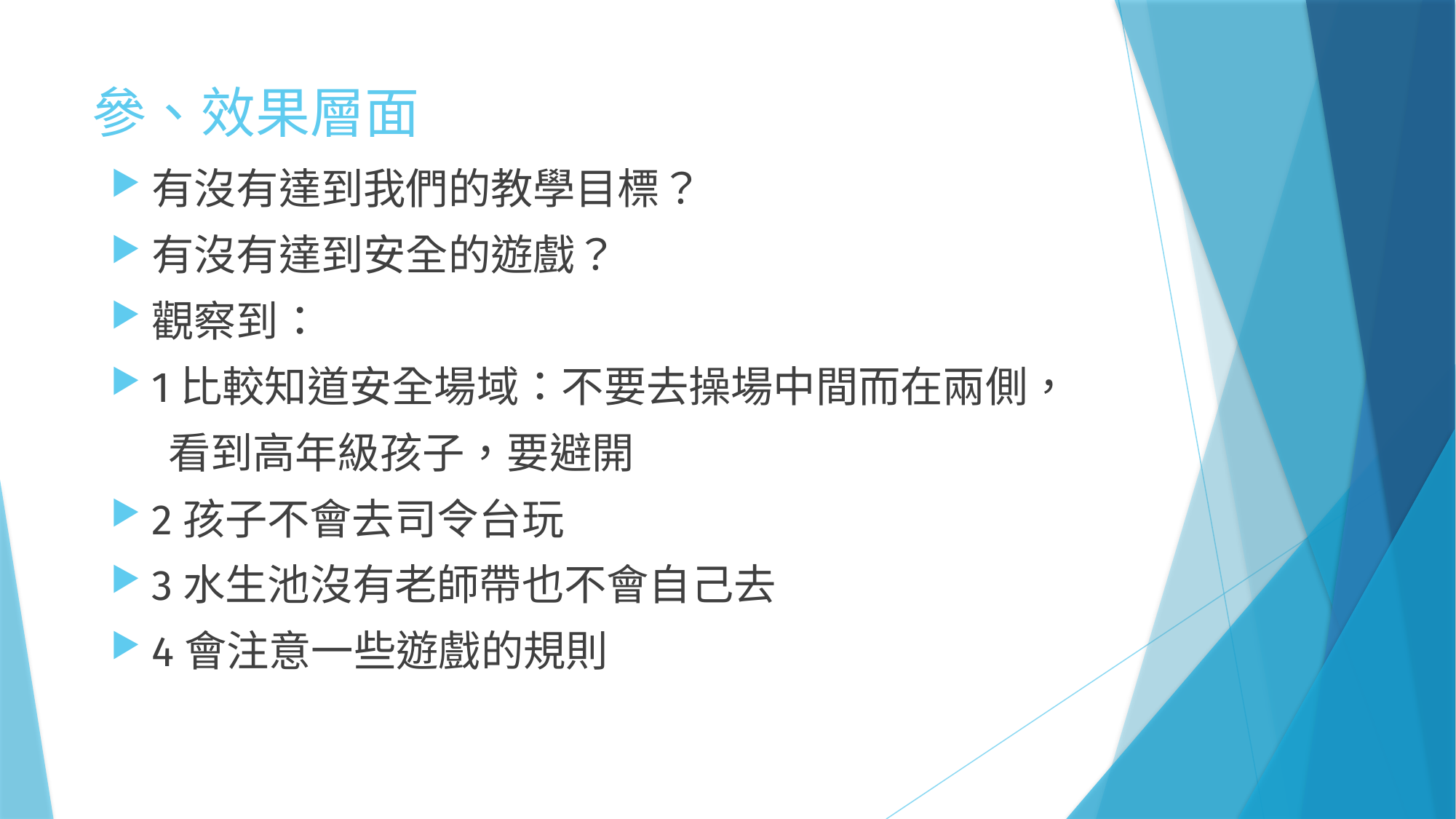

# 參、效果層面

有沒有達到我們的教學目標？
有沒有達到安全的遊戲？
觀察到：
1比較知道安全場域：不要去操場中間而在兩側，
     看到高年級孩子，要避開
2孩子不會去司令台玩
3水生池沒有老師帶也不會自己去
4會注意一些遊戲的規則